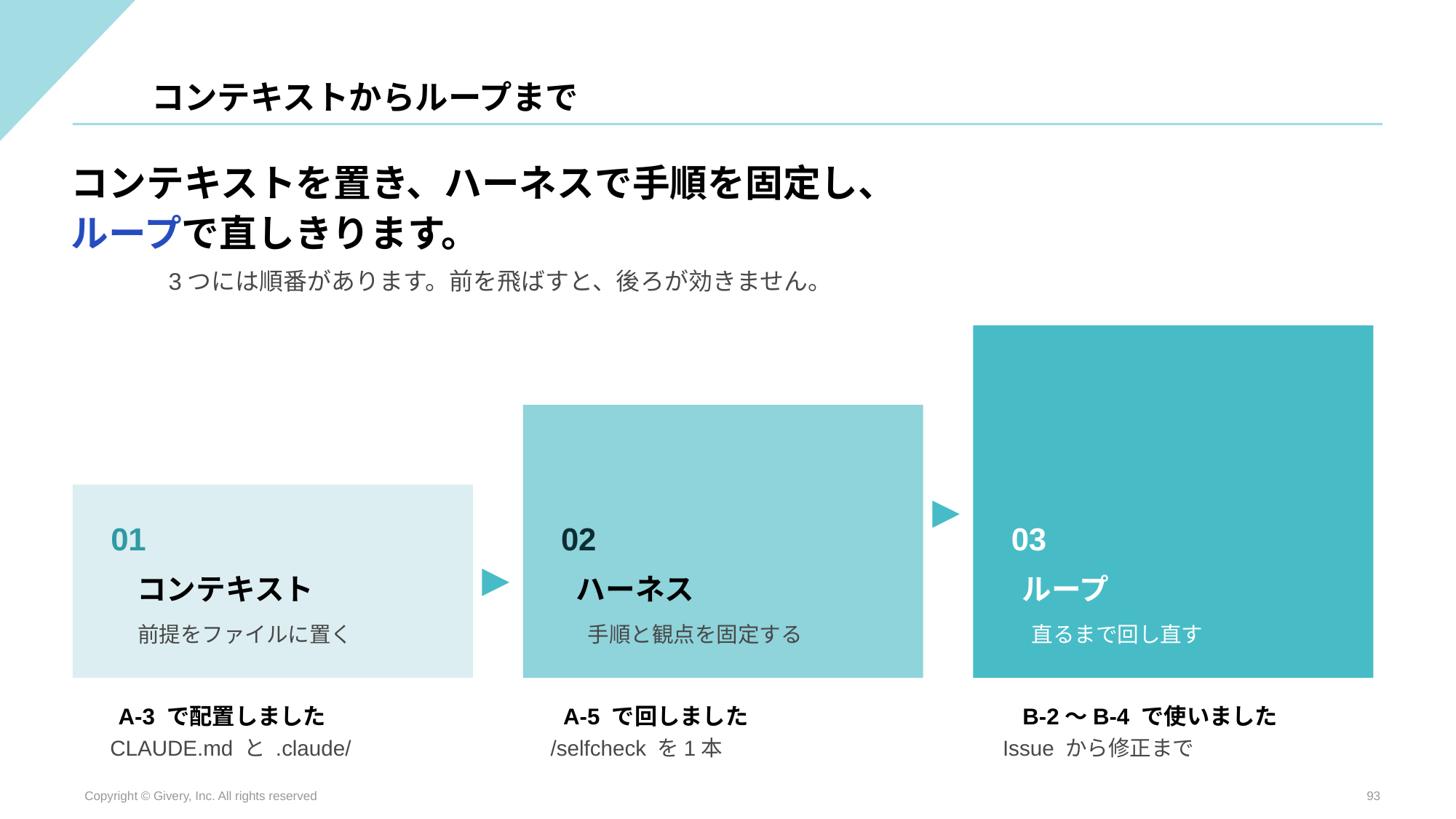

コンテキストからループまで

コンテキストを置き、ハーネスで手順を固定し、
ループで直しきります。
3つには順番があります。前を飛ばすと、後ろが効きません。

01
02
03

コンテキスト
ハーネス
ループ
前提をファイルに置く
手順と観点を固定する
直るまで回し直す
A-3 で配置しました
A-5 で回しました
B-2〜B-4 で使いました
CLAUDE.md と .claude/
/selfcheck を1本
Issue から修正まで
Copyright © Givery, Inc. All rights reserved
93